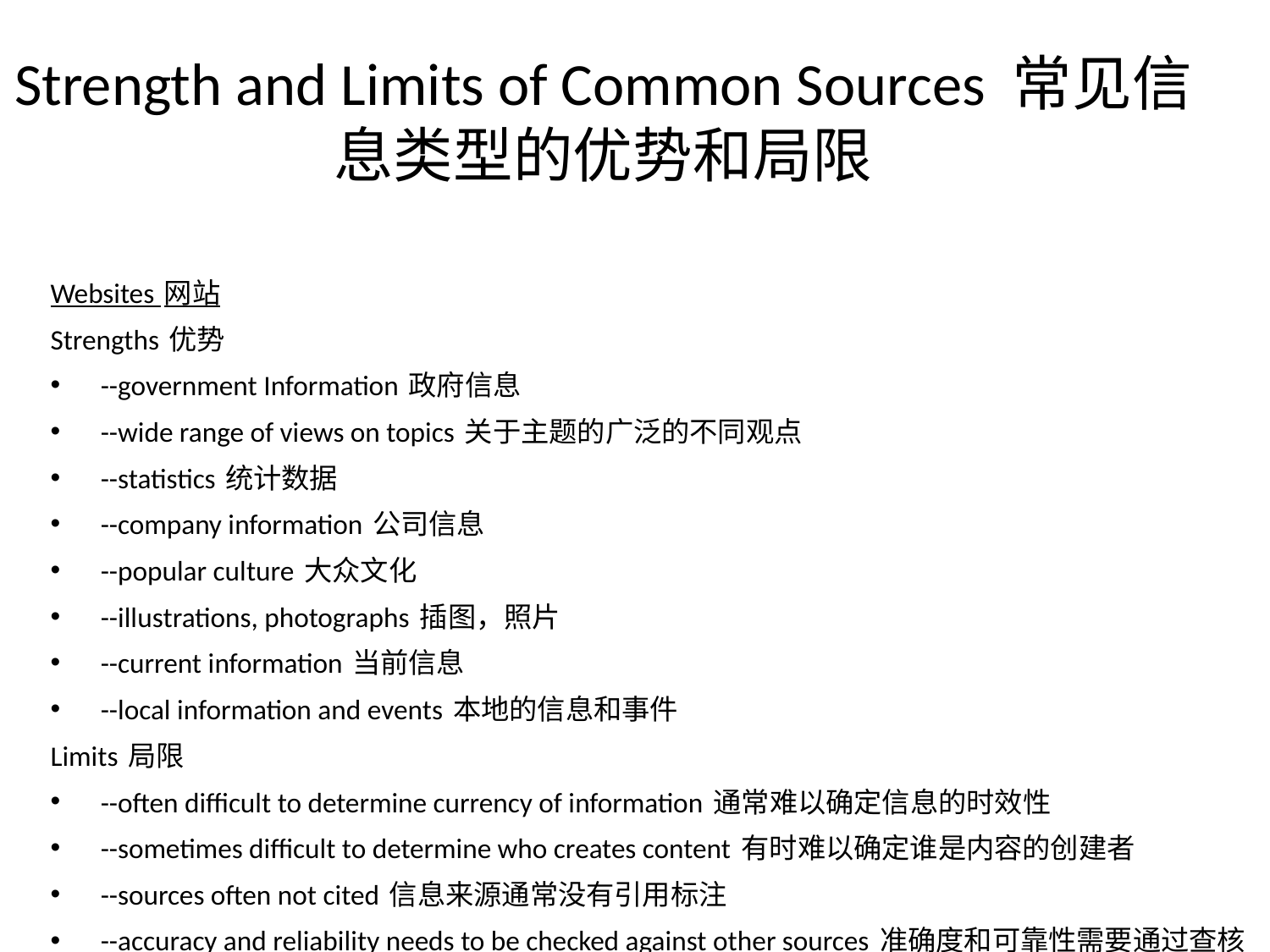

# Strength and Limits of Common Sources 常见信息类型的优势和局限
Websites 网站
Strengths 优势
--government Information 政府信息
--wide range of views on topics 关于主题的广泛的不同观点
--statistics 统计数据
--company information 公司信息
--popular culture 大众文化
--illustrations, photographs 插图，照片
--current information 当前信息
--local information and events 本地的信息和事件
Limits 局限
--often difficult to determine currency of information 通常难以确定信息的时效性
--sometimes difficult to determine who creates content 有时难以确定谁是内容的创建者
--sources often not cited 信息来源通常没有引用标注
--accuracy and reliability needs to be checked against other sources 准确度和可靠性需要通过查核其他信息源来验证